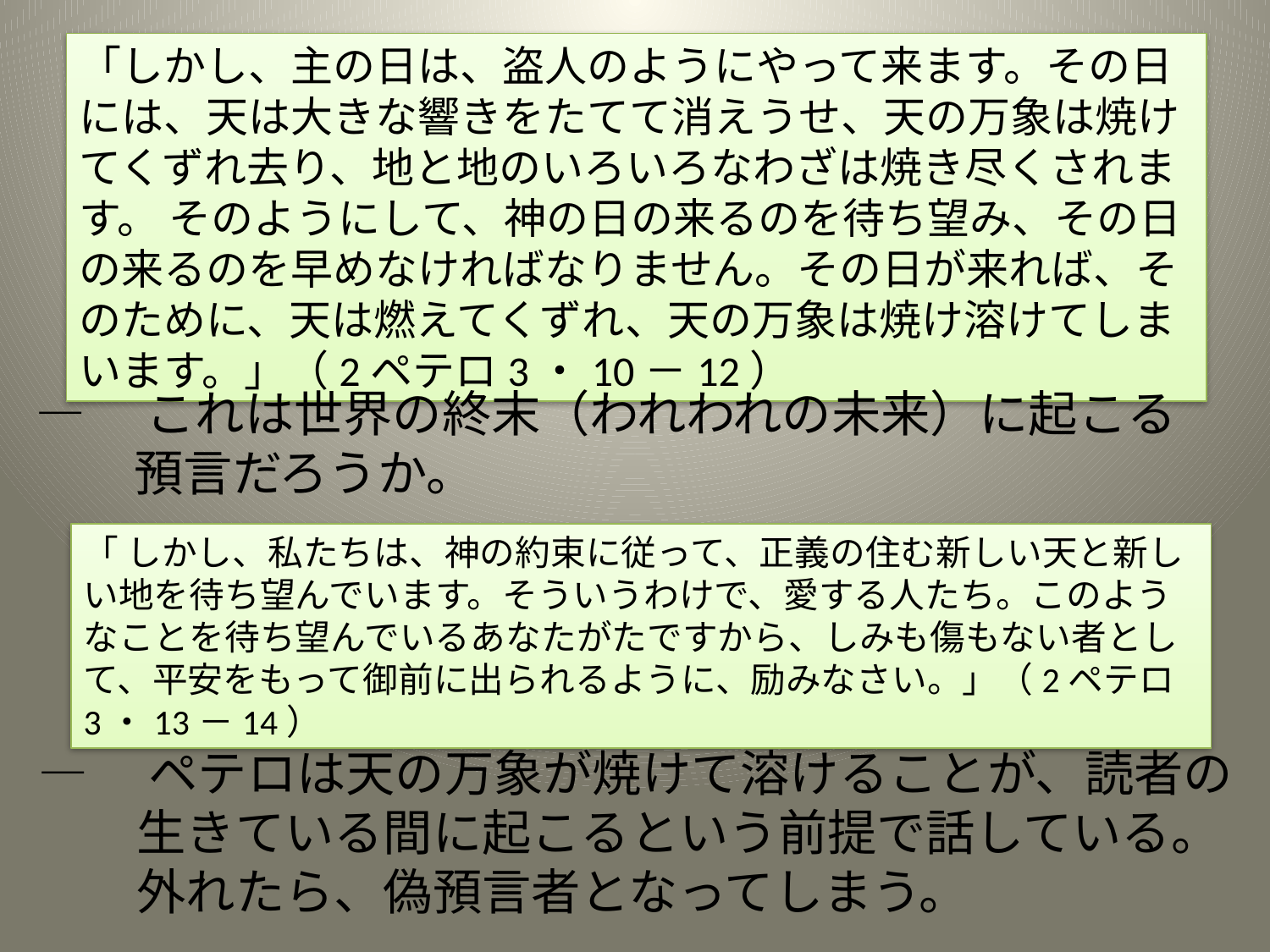

「しかし、主の日は、盗人のようにやって来ます。その日には、天は大きな響きをたてて消えうせ、天の万象は焼けてくずれ去り、地と地のいろいろなわざは焼き尽くされます。 そのようにして、神の日の来るのを待ち望み、その日の来るのを早めなければなりません。その日が来れば、そのために、天は燃えてくずれ、天の万象は焼け溶けてしまいます。」（2ペテロ3・10－12）
―　これは世界の終末（われわれの未来）に起こる
　　預言だろうか。
「 しかし、私たちは、神の約束に従って、正義の住む新しい天と新しい地を待ち望んでいます。そういうわけで、愛する人たち。このようなことを待ち望んでいるあなたがたですから、しみも傷もない者として、平安をもって御前に出られるように、励みなさい。」（2ペテロ3・13－14）
―　ペテロは天の万象が焼けて溶けることが、読者の
　　生きている間に起こるという前提で話している。
　　外れたら、偽預言者となってしまう。